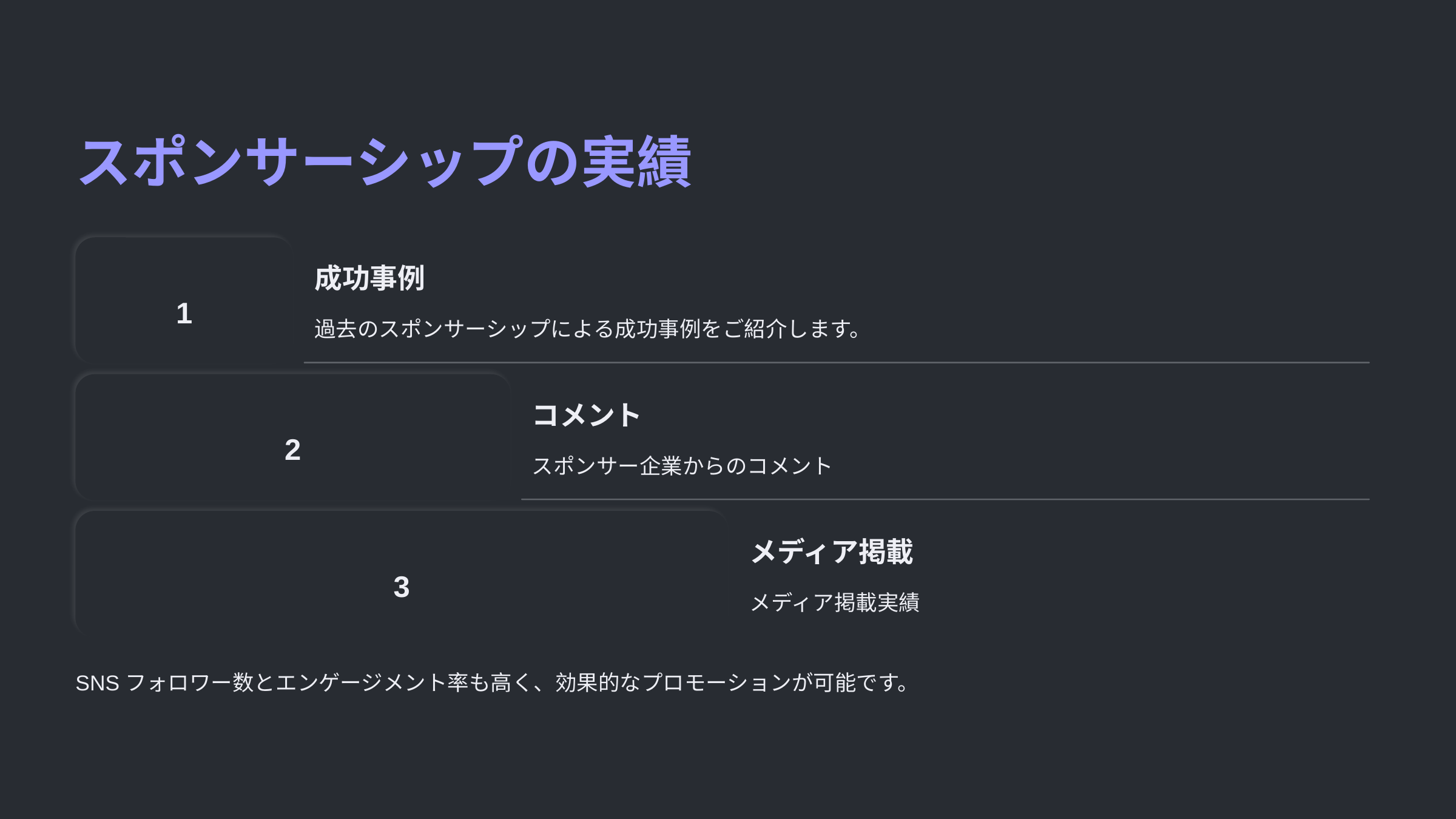

スポンサーシップの実績

成功事例
1
過去のスポンサーシップによる成功事例をご紹介します。

コメント
2
スポンサー企業からのコメント

メディア掲載
3
メディア掲載実績
SNSフォロワー数とエンゲージメント率も高く、効果的なプロモーションが可能です。